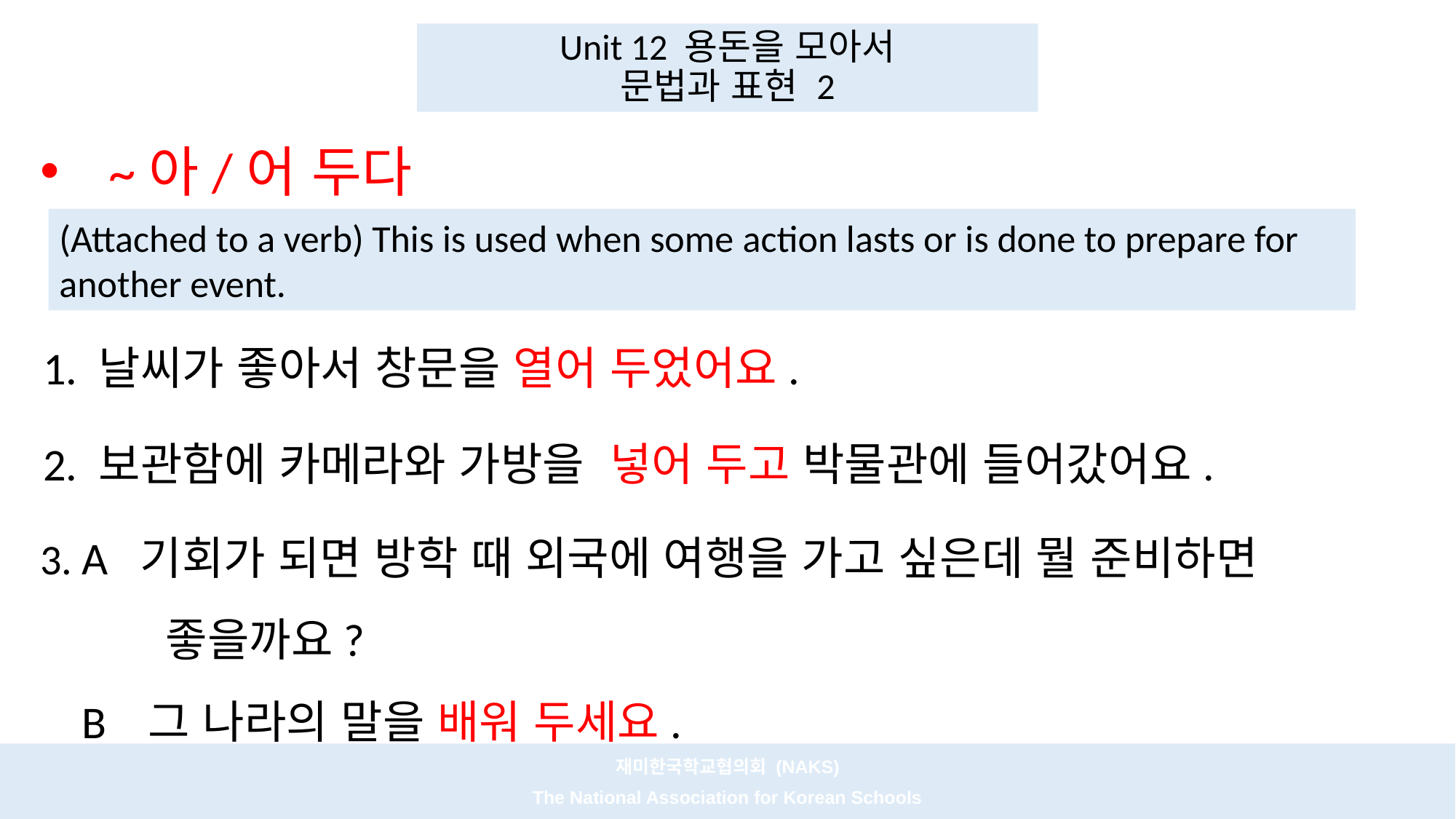

# Unit 12 용돈을 모아서 문법과 표현 2
~아/어 두다
(Attached to a verb) This is used when some action lasts or is done to prepare for another event.

 1. 날씨가 좋아서 창문을 열어 두었어요.
 2. 보관함에 카메라와 가방을  넣어 두고 박물관에 들어갔어요.
3. A  기회가 되면 방학 때 외국에 여행을 가고 싶은데 뭘 준비하면
         좋을까요?
    B   그 나라의 말을 배워 두세요.
재미한국학교협의회 (NAKS)
The National Association for Korean Schools